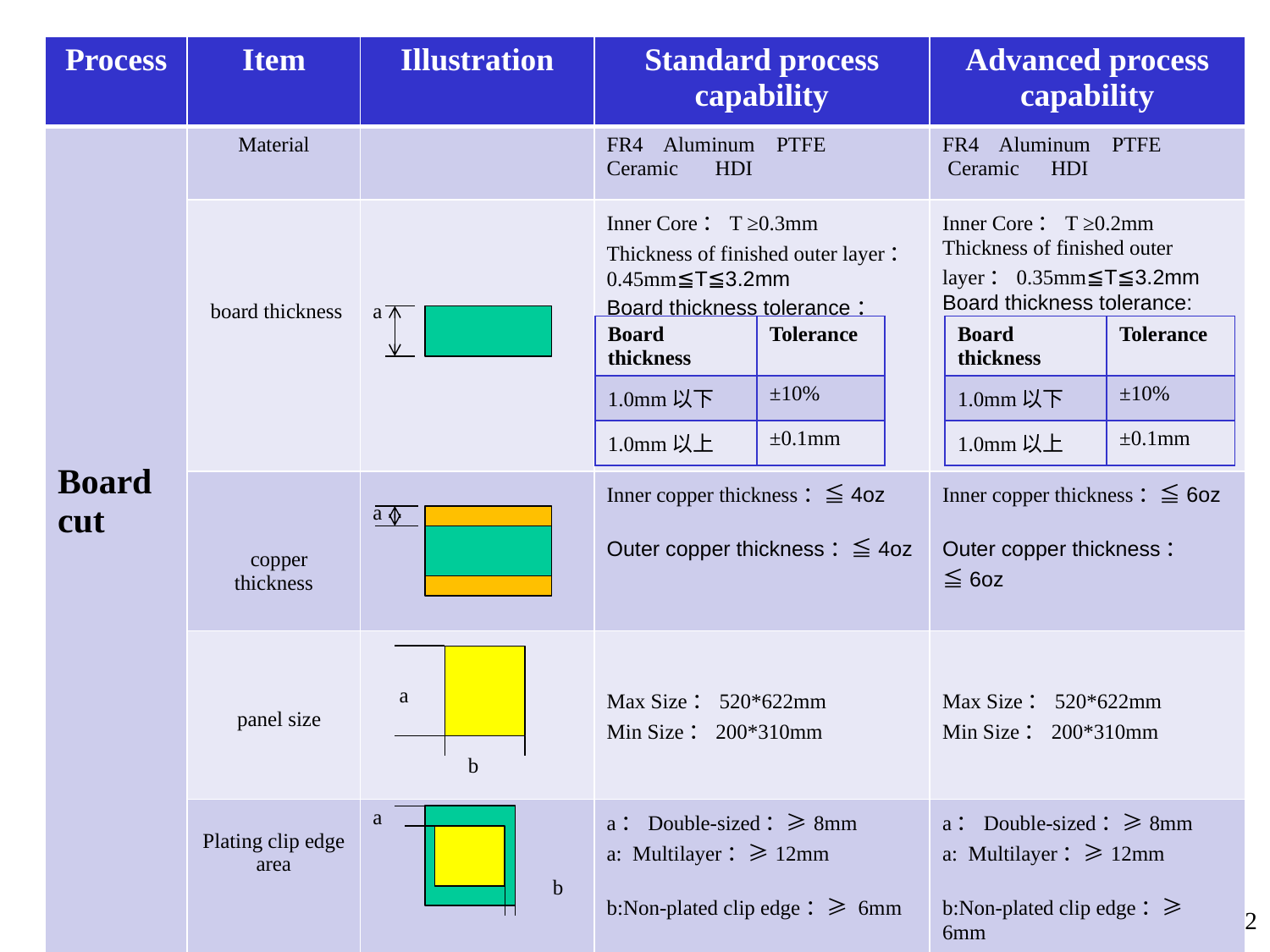

| Process | Item | Illustration | Standard process capability | Advanced process capability |
| --- | --- | --- | --- | --- |
| Board cut | Material |  | FR4 Aluminum PTFE Ceramic HDI | FR4 Aluminum PTFE Ceramic HDI |
|  | board thickness | a | Inner Core：T ≥0.3mm Thickness of finished outer layer：0.45mm≦T≦3.2mm Board thickness tolerance： | Inner Core：T ≥0.2mm Thickness of finished outer layer：0.35mm≦T≦3.2mm Board thickness tolerance: |
|  | copper thickness | a | Inner copper thickness：≦4oz Outer copper thickness：≦4oz | Inner copper thickness：≦6oz Outer copper thickness：≦6oz |
|  | panel size | a b | Max Size：520\*622mm Min Size：200\*310mm | Max Size：520\*622mm Min Size：200\*310mm |
|  | Plating clip edge area | a b | a：Double-sized：≥8mm a: Multilayer：≥12mm b:Non-plated clip edge：≥ 6mm | a：Double-sized：≥8mm a: Multilayer：≥12mm b:Non-plated clip edge：≥ 6mm |

| Board thickness | Tolerance |
| --- | --- |
| 1.0mm以下 | ±10% |
| 1.0mm以上 | ±0.1mm |
| Board thickness | Tolerance |
| --- | --- |
| 1.0mm以下 | ±10% |
| 1.0mm以上 | ±0.1mm |